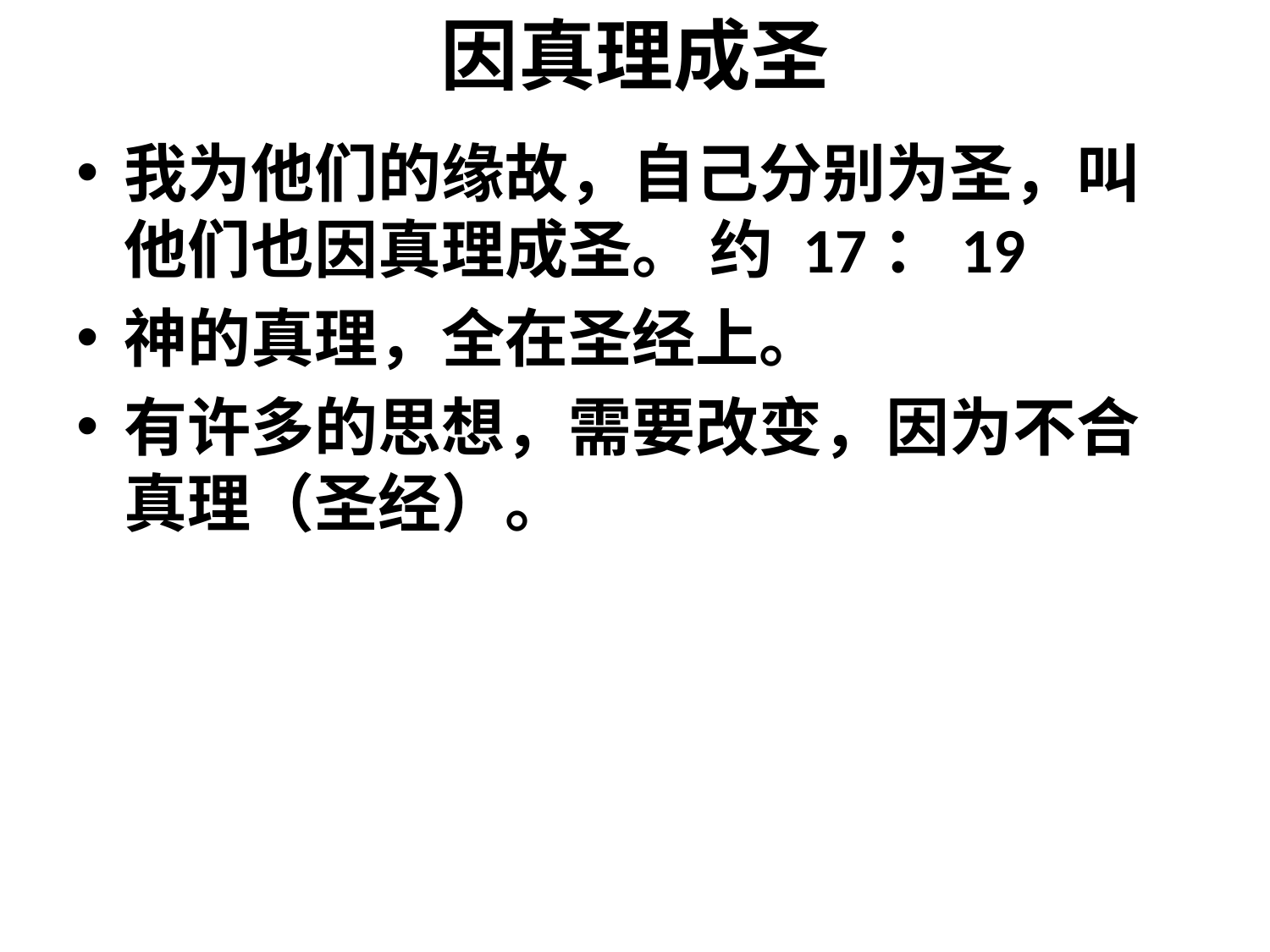

# 因真理成圣
我为他们的缘故，自己分别为圣，叫他们也因真理成圣。 约 17：19
神的真理，全在圣经上。
有许多的思想，需要改变，因为不合真理（圣经）。